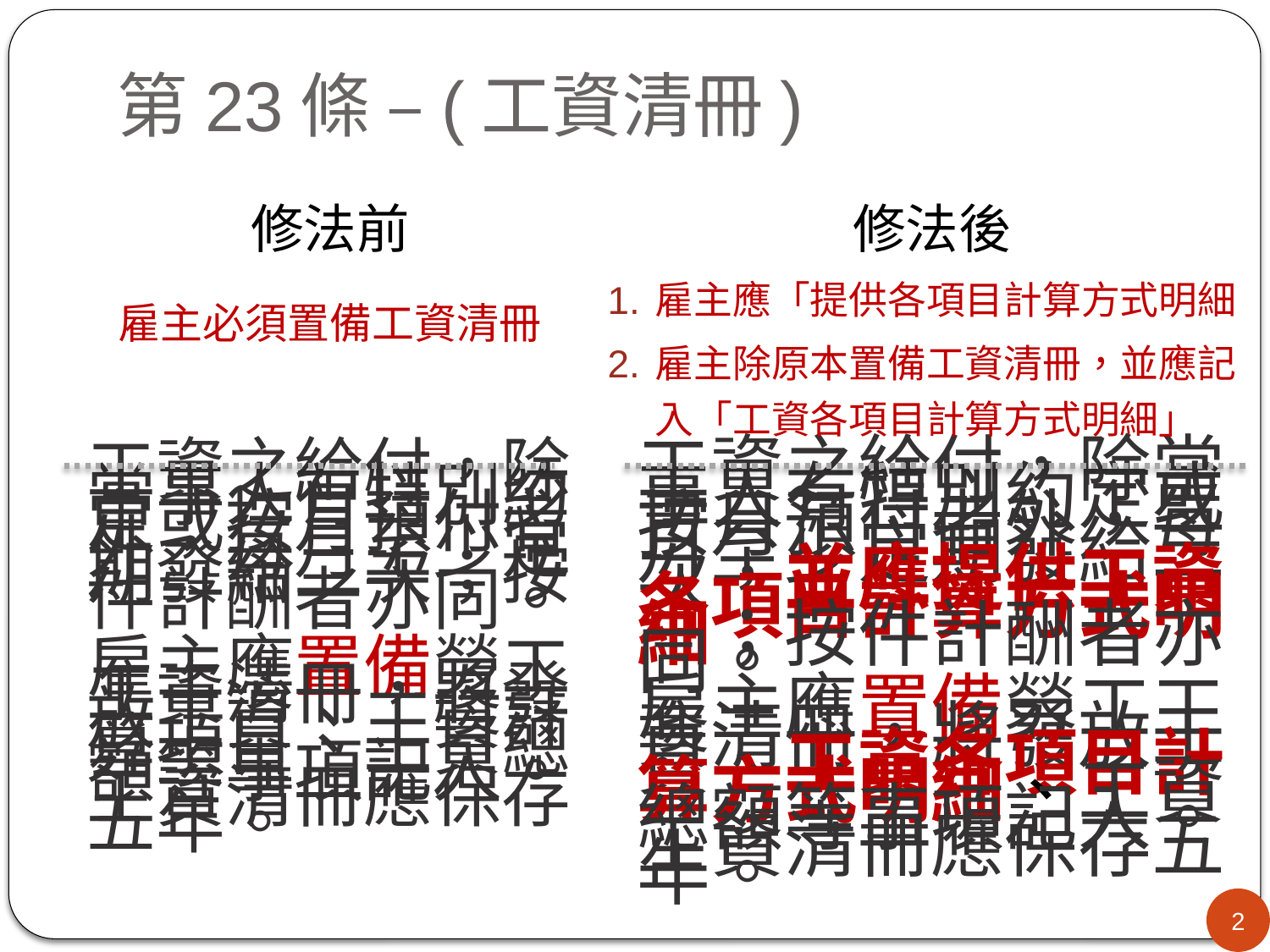

# 第23條 –(工資清冊)
修法前

雇主必須置備工資清冊
修法後
雇主應「提供各項目計算方式明細
雇主除原本置備工資清冊，並應記入「工資各項目計算方式明細」
工資之給付，除當事人有特別約定或按月預付者外，每月至少定期發給二次；按件計酬者亦同。

雇主應置備勞工工資清冊，將發放工資、工資計算項目、工資總額等事項記入。工資清冊應保存五年。

工資之給付，除當事人有特別約定或按月預付者外，每月至少定期發給二次，並應提供工資各項目計算方式明細；按件計酬者亦同。

雇主應置備勞工工資清冊，將發放工資、工資各項目計算方式明細、工資總額等事項記入。工資清冊應保存五年。
2